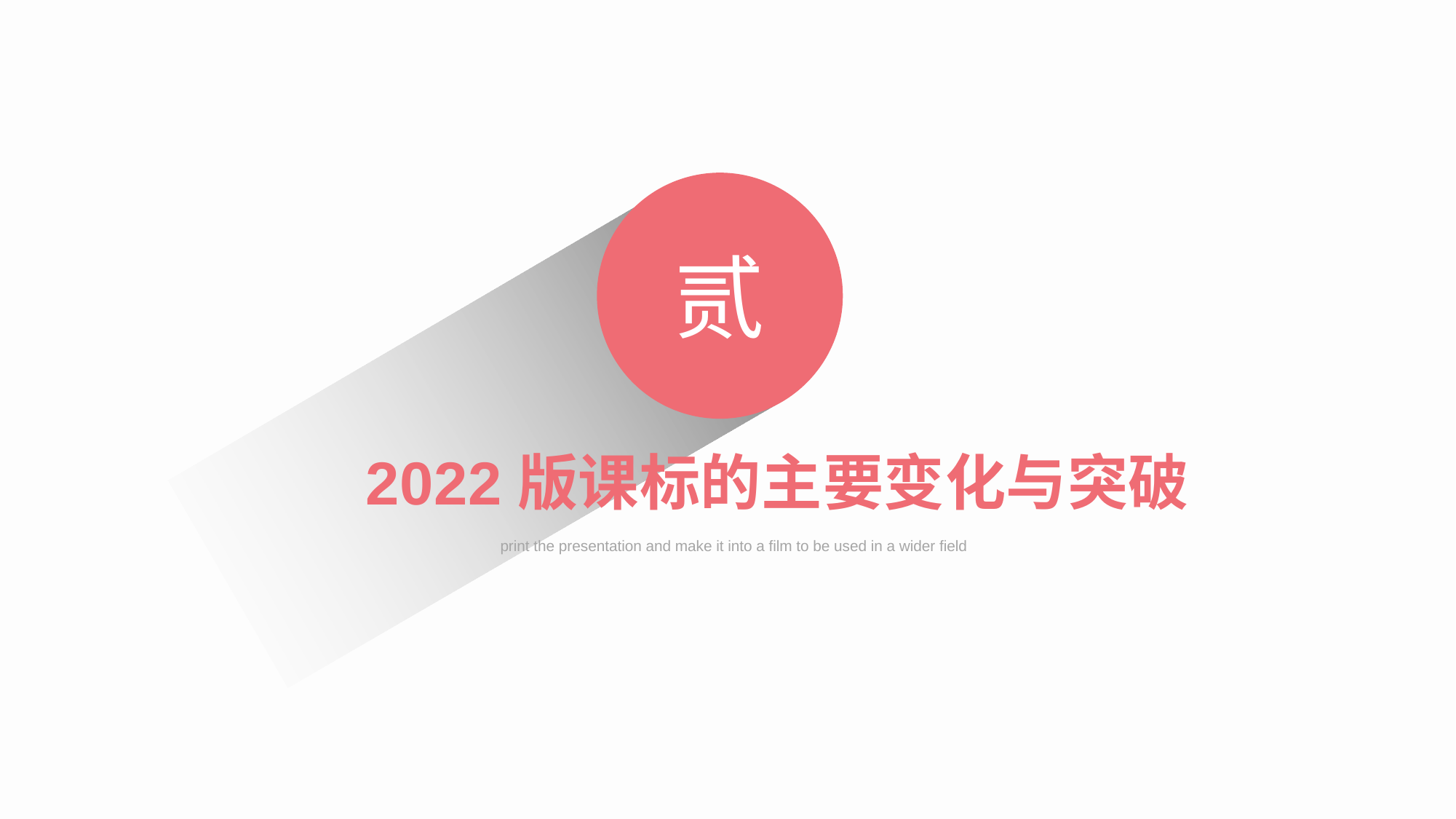

贰

2022版课标的主要变化与突破
print the presentation and make it into a film to be used in a wider field